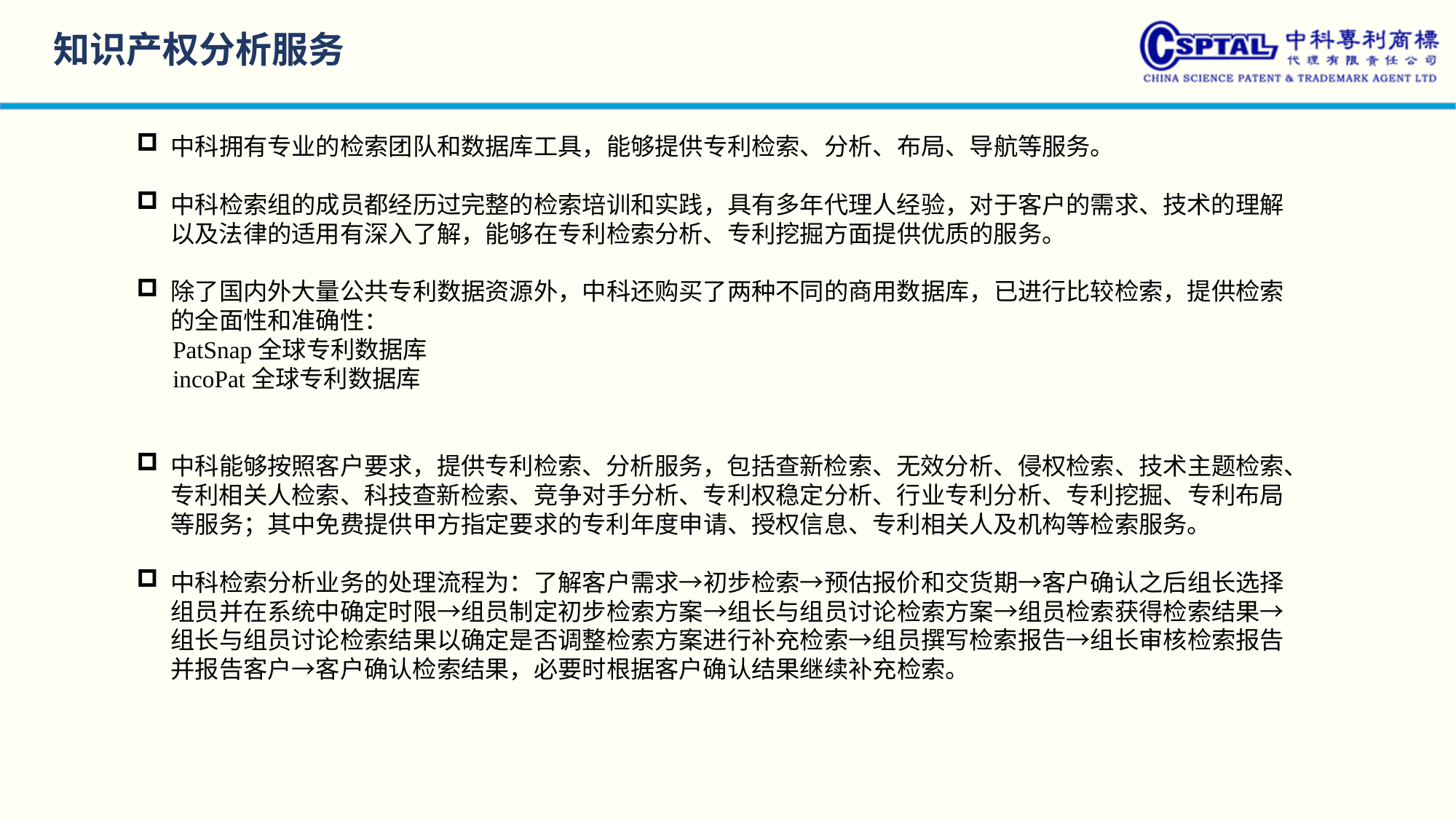

知识产权分析服务
中科拥有专业的检索团队和数据库工具，能够提供专利检索、分析、布局、导航等服务。

中科检索组的成员都经历过完整的检索培训和实践，具有多年代理人经验，对于客户的需求、技术的理解以及法律的适用有深入了解，能够在专利检索分析、专利挖掘方面提供优质的服务。

除了国内外大量公共专利数据资源外，中科还购买了两种不同的商用数据库，已进行比较检索，提供检索的全面性和准确性：
      PatSnap全球专利数据库
      incoPat全球专利数据库

中科能够按照客户要求，提供专利检索、分析服务，包括查新检索、无效分析、侵权检索、技术主题检索、专利相关人检索、科技查新检索、竞争对手分析、专利权稳定分析、行业专利分析、专利挖掘、专利布局等服务；其中免费提供甲方指定要求的专利年度申请、授权信息、专利相关人及机构等检索服务。

中科检索分析业务的处理流程为：了解客户需求→初步检索→预估报价和交货期→客户确认之后组长选择组员并在系统中确定时限→组员制定初步检索方案→组长与组员讨论检索方案→组员检索获得检索结果→组长与组员讨论检索结果以确定是否调整检索方案进行补充检索→组员撰写检索报告→组长审核检索报告并报告客户→客户确认检索结果，必要时根据客户确认结果继续补充检索。